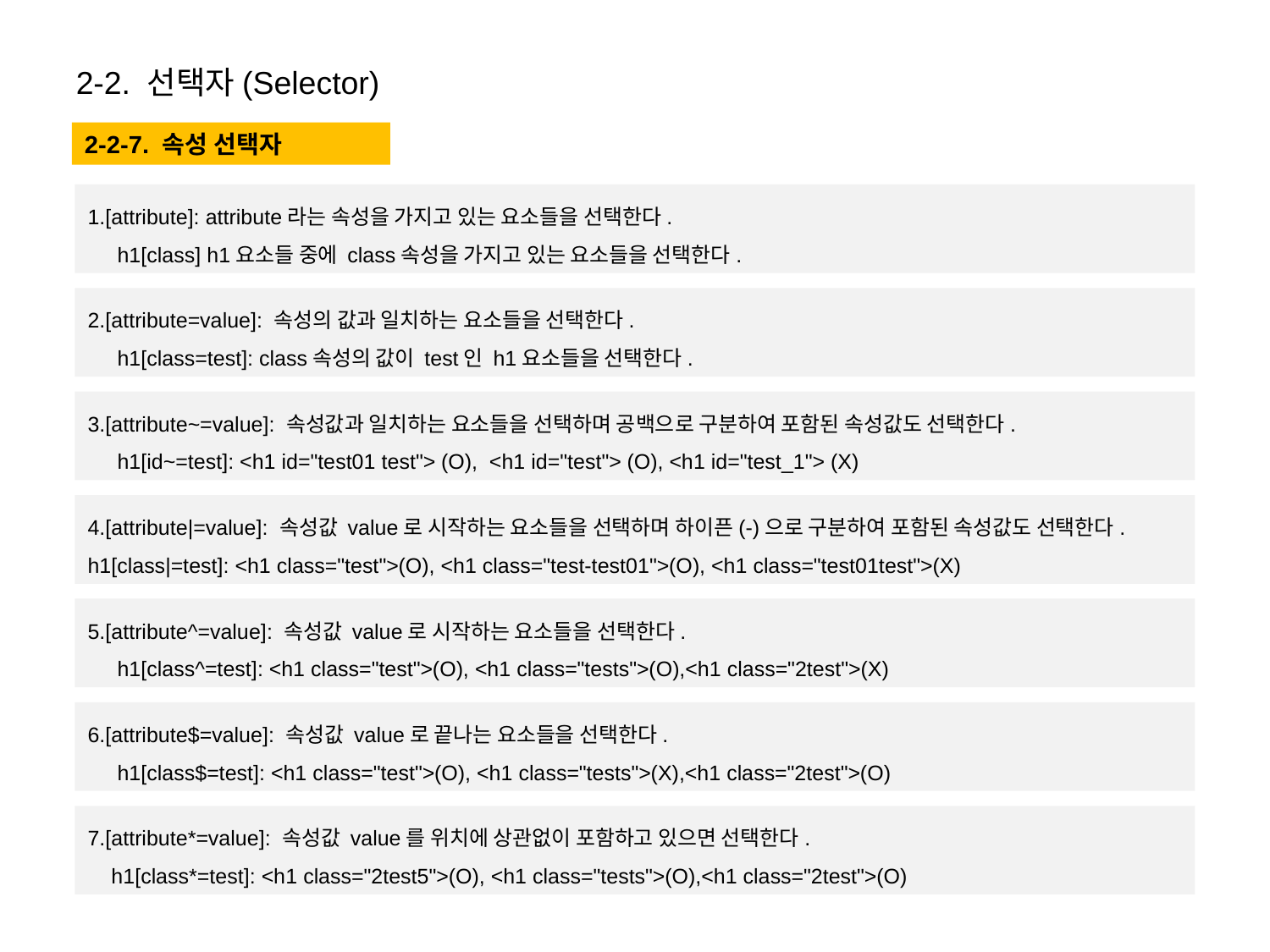

2-2. 선택자(Selector)
2-2-7. 속성 선택자
1.[attribute]: attribute라는 속성을 가지고 있는 요소들을 선택한다.
     h1[class] h1요소들 중에 class속성을 가지고 있는 요소들을 선택한다.
2.[attribute=value]: 속성의 값과 일치하는 요소들을 선택한다.
     h1[class=test]: class속성의 값이 test인 h1요소들을 선택한다.
3.[attribute~=value]: 속성값과 일치하는 요소들을 선택하며 공백으로 구분하여 포함된 속성값도 선택한다.
     h1[id~=test]: <h1 id="test01 test"> (O),  <h1 id="test"> (O), <h1 id="test_1"> (X)
4.[attribute|=value]: 속성값 value로 시작하는 요소들을 선택하며 하이픈(-)으로 구분하여 포함된 속성값도 선택한다.   h1[class|=test]: <h1 class="test">(O), <h1 class="test-test01">(O), <h1 class="test01test">(X)
5.[attribute^=value]: 속성값 value로 시작하는 요소들을 선택한다.
     h1[class^=test]: <h1 class="test">(O), <h1 class="tests">(O),<h1 class="2test">(X)
6.[attribute$=value]: 속성값 value로 끝나는 요소들을 선택한다.
     h1[class$=test]: <h1 class="test">(O), <h1 class="tests">(X),<h1 class="2test">(O)
7.[attribute*=value]: 속성값 value를 위치에 상관없이 포함하고 있으면 선택한다.
    h1[class*=test]: <h1 class="2test5">(O), <h1 class="tests">(O),<h1 class="2test">(O)